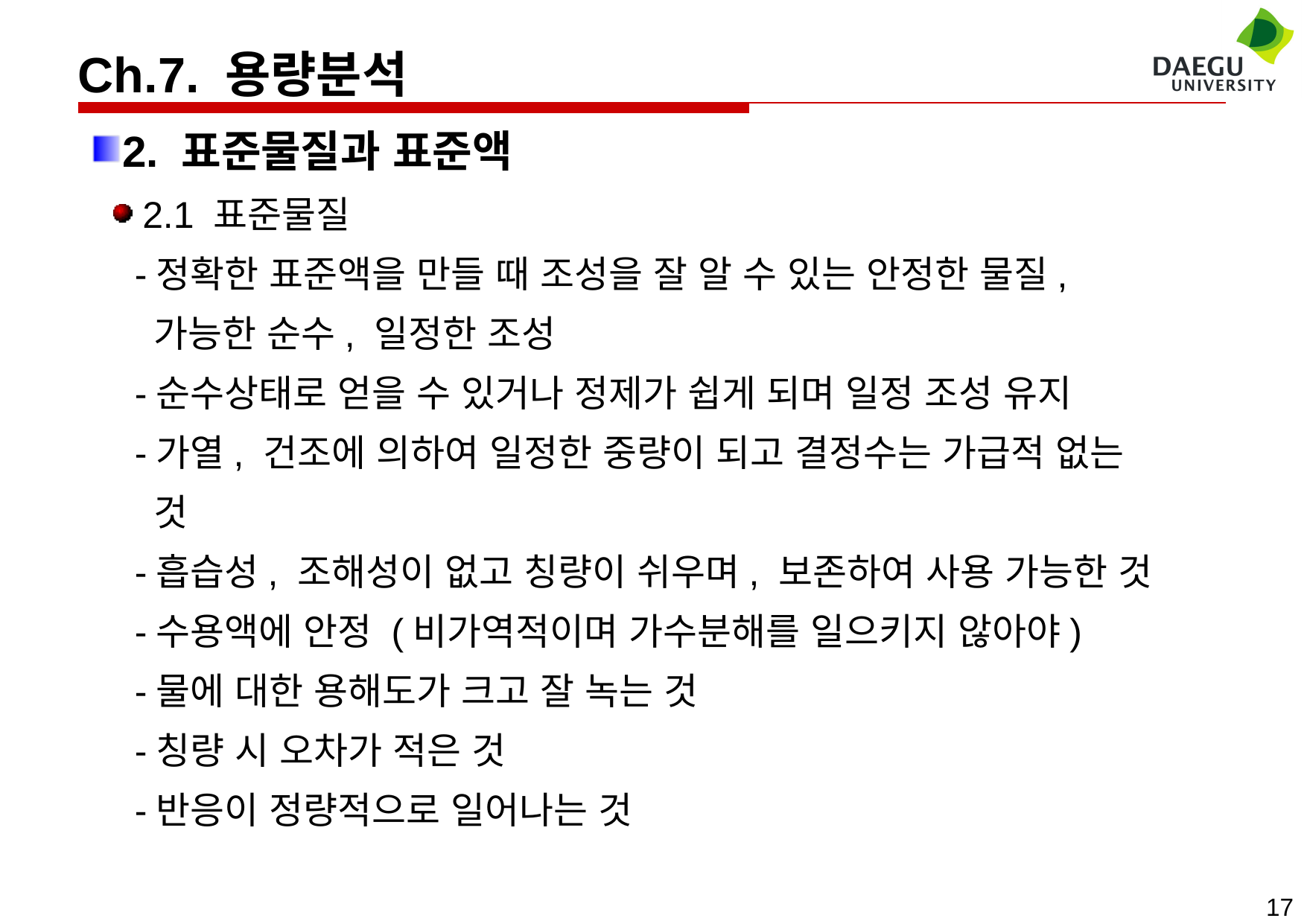

Ch.7. 용량분석
2. 표준물질과 표준액
 2.1 표준물질
  -정확한 표준액을 만들 때 조성을 잘 알 수 있는 안정한 물질,
   가능한 순수, 일정한 조성
  -순수상태로 얻을 수 있거나 정제가 쉽게 되며 일정 조성 유지
  -가열, 건조에 의하여 일정한 중량이 되고 결정수는 가급적 없는
   것
  -흡습성, 조해성이 없고 칭량이 쉬우며, 보존하여 사용 가능한 것
  -수용액에 안정 (비가역적이며 가수분해를 일으키지 않아야)
  -물에 대한 용해도가 크고 잘 녹는 것
  -칭량 시 오차가 적은 것
  -반응이 정량적으로 일어나는 것
17